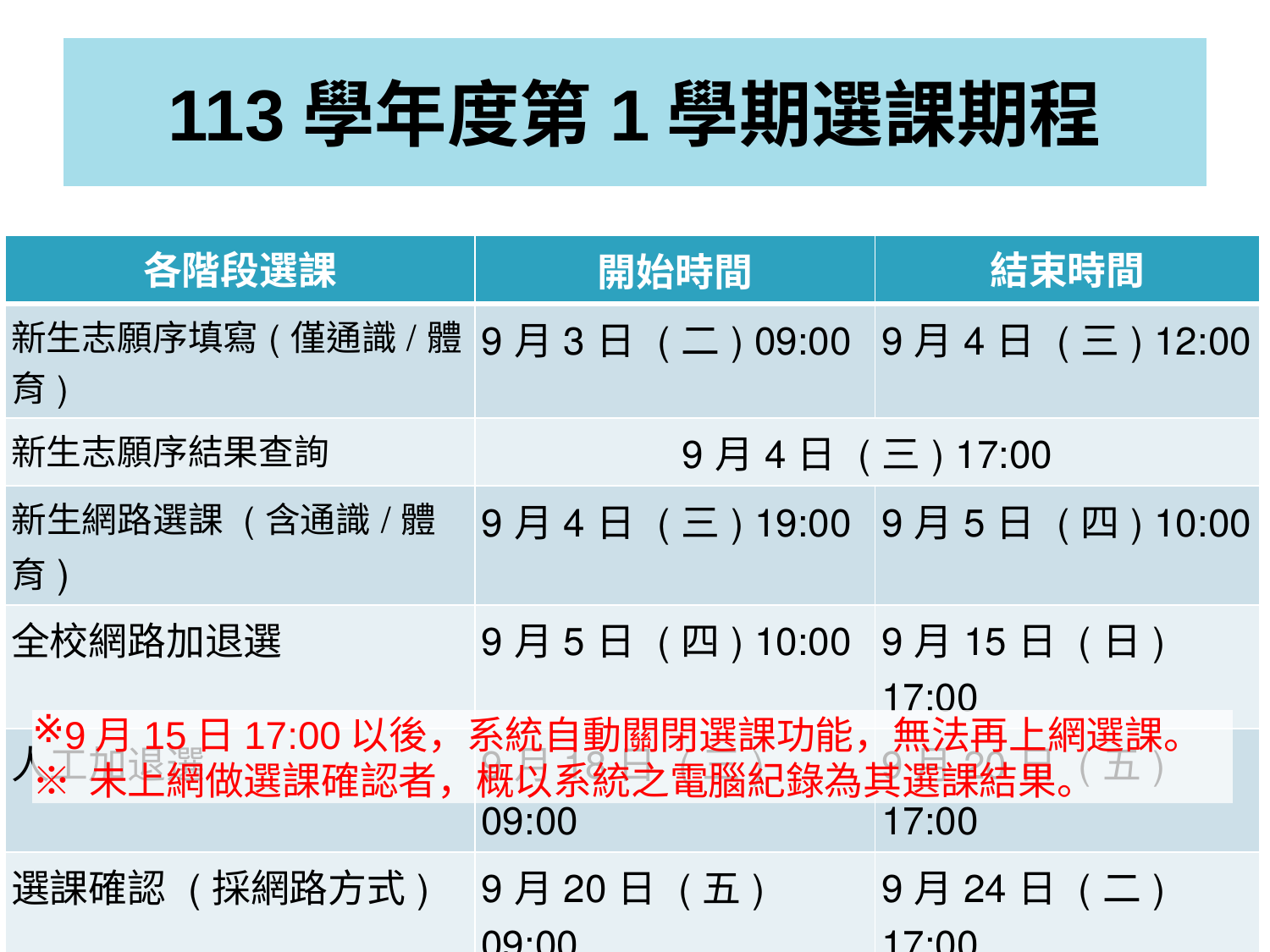

# 113學年度第1學期選課期程
| 各階段選課 | 開始時間 | 結束時間 |
| --- | --- | --- |
| 新生志願序填寫(僅通識/體育) | 9月3日 (二) 09:00 | 9月4日 (三) 12:00 |
| 新生志願序結果查詢 | 9月4日 (三) 17:00 |  |
| 新生網路選課 (含通識/體育) | 9月4日 (三) 19:00 | 9月5日 (四) 10:00 |
| 全校網路加退選 | 9月5日 (四) 10:00 | 9月15日 (日) 17:00 |
| 人工加退選 | 9月18日 (三) 09:00 | 9月20日 (五) 17:00 |
| 選課確認 (採網路方式) | 9月20日 (五) 09:00 | 9月24日 (二) 17:00 |
9月15日17:00以後，系統自動關閉選課功能，無法再上網選課。
※ 未上網做選課確認者，概以系統之電腦紀錄為其選課結果。